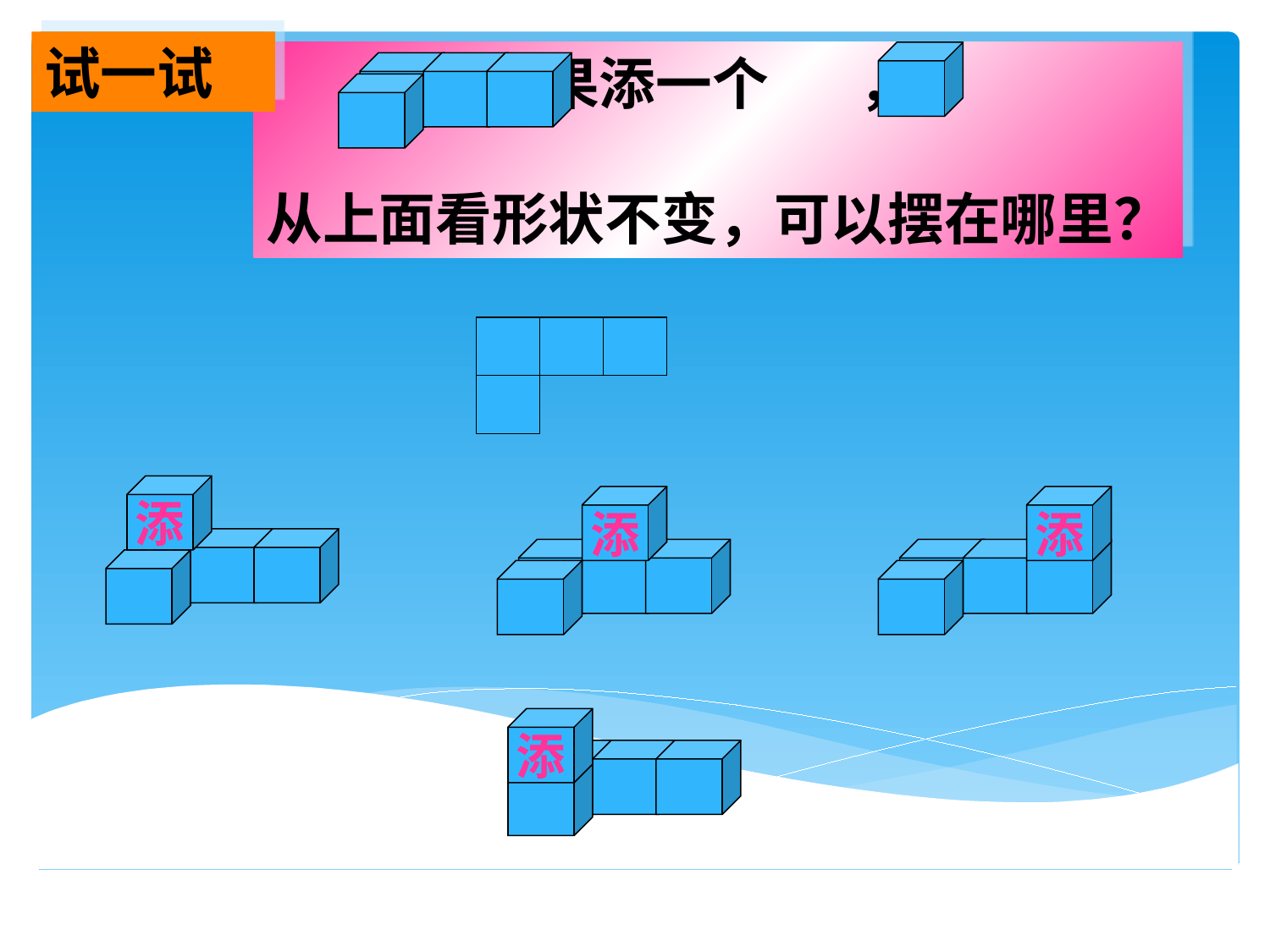

试一试
                如果添一个       ，

从上面看形状不变，可以摆在哪里？

添
添
添

添